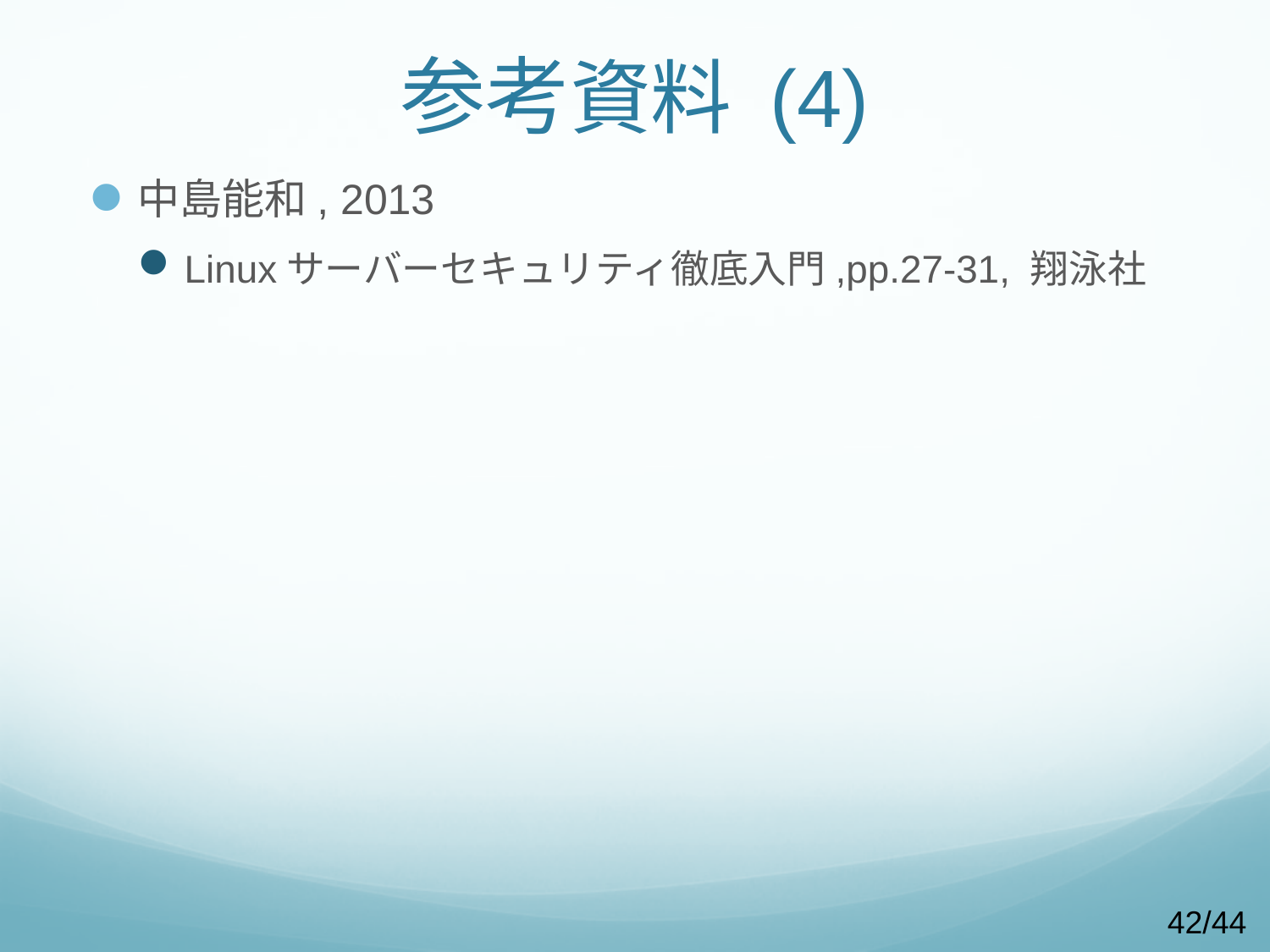

# 参考資料 (4)
‪‪中島能和, 2013
Linuxサーバーセキュリティ徹底入門,pp.27-31, 翔泳社